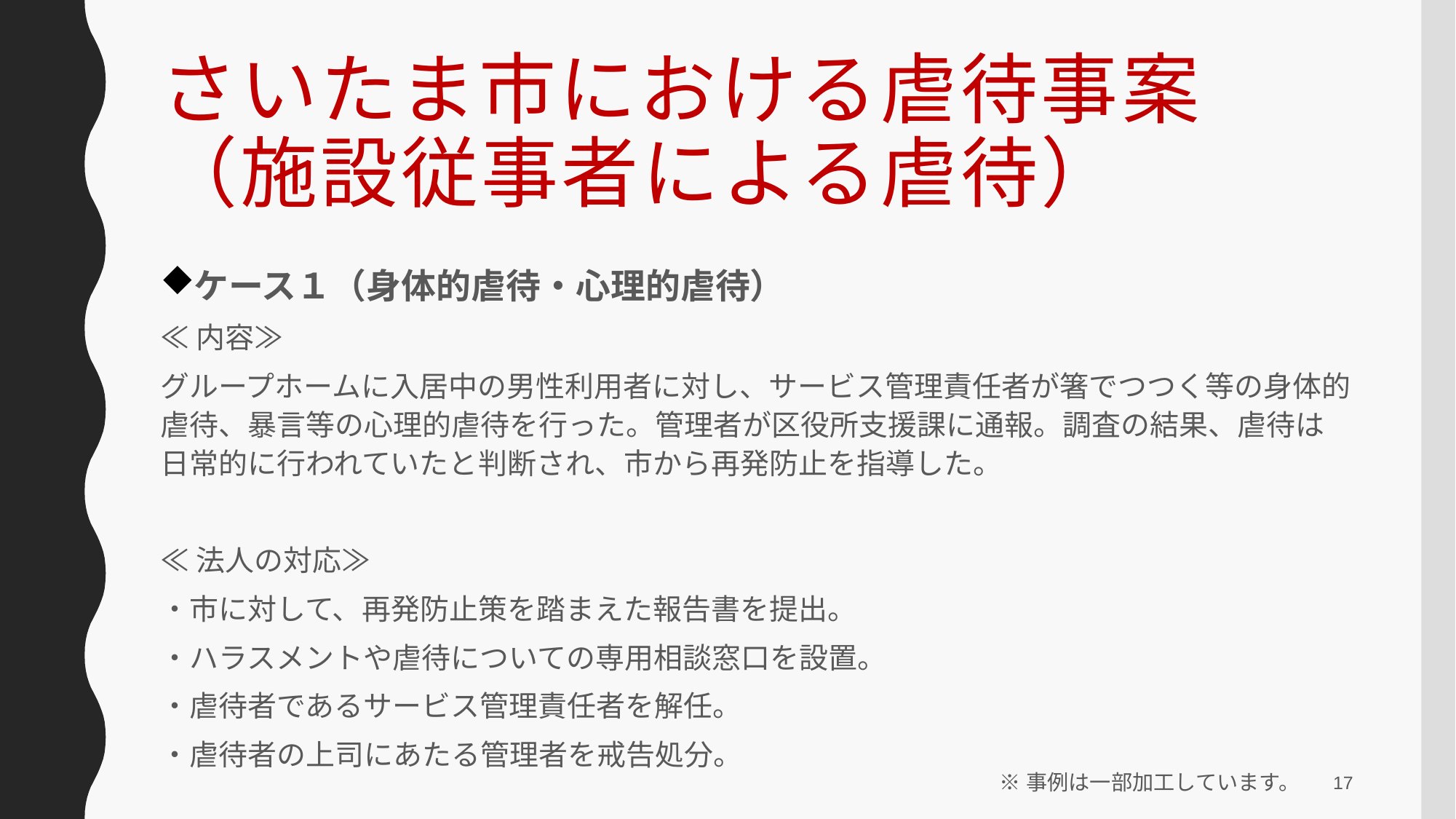

# さいたま市における虐待事案 （施設従事者による虐待）
ケース１（身体的虐待・心理的虐待）
≪内容≫
グループホームに入居中の男性利用者に対し、サービス管理責任者が箸でつつく等の身体的虐待、暴言等の心理的虐待を行った。管理者が区役所支援課に通報。調査の結果、虐待は日常的に行われていたと判断され、市から再発防止を指導した。

≪法人の対応≫
・市に対して、再発防止策を踏まえた報告書を提出。
・ハラスメントや虐待についての専用相談窓口を設置。
・虐待者であるサービス管理責任者を解任。
・虐待者の上司にあたる管理者を戒告処分。
17
※事例は一部加工しています。